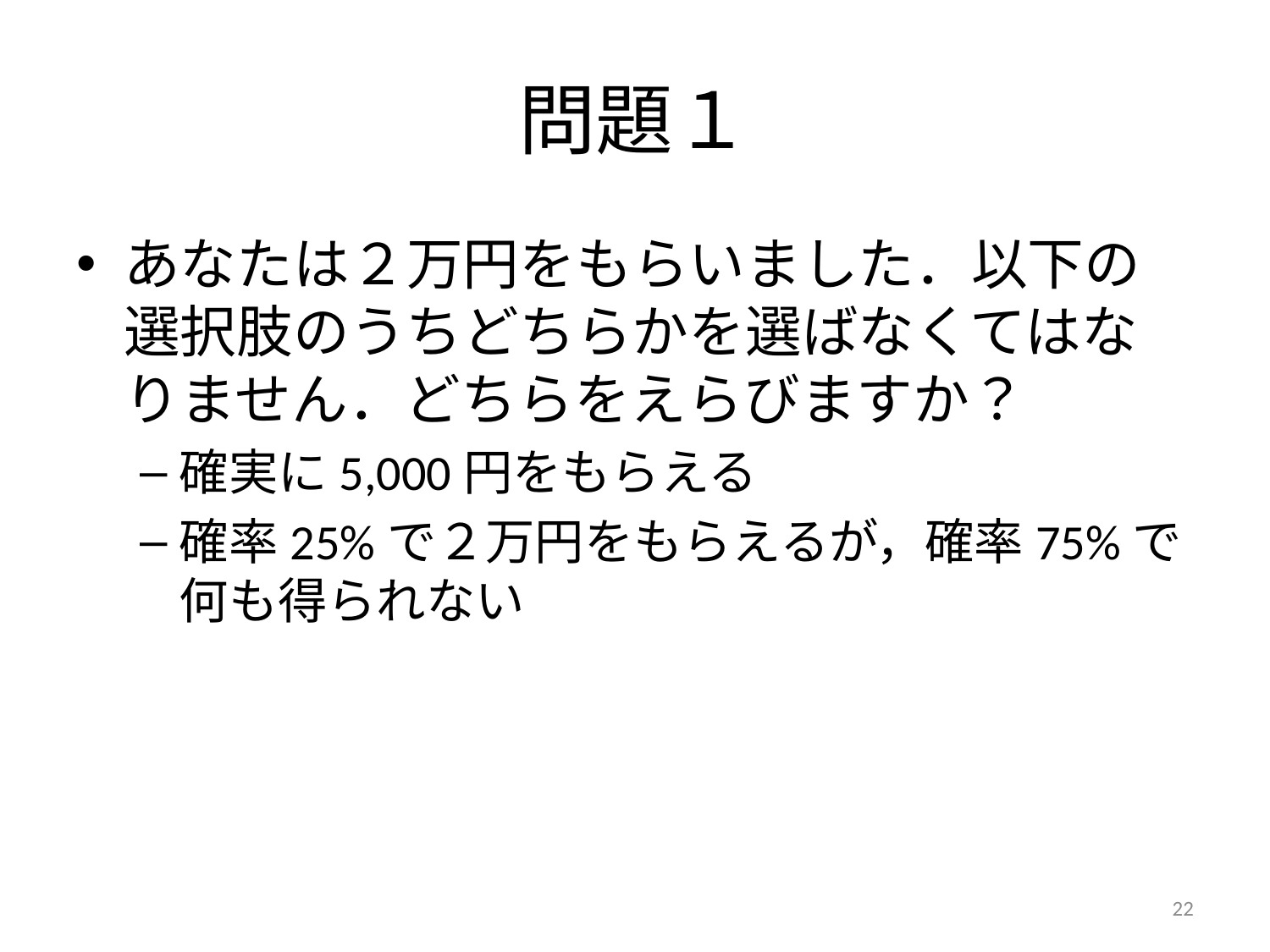

# 問題１
あなたは２万円をもらいました．以下の選択肢のうちどちらかを選ばなくてはなりません．どちらをえらびますか？
確実に5,000円をもらえる
確率25%で２万円をもらえるが，確率75%で何も得られない
22